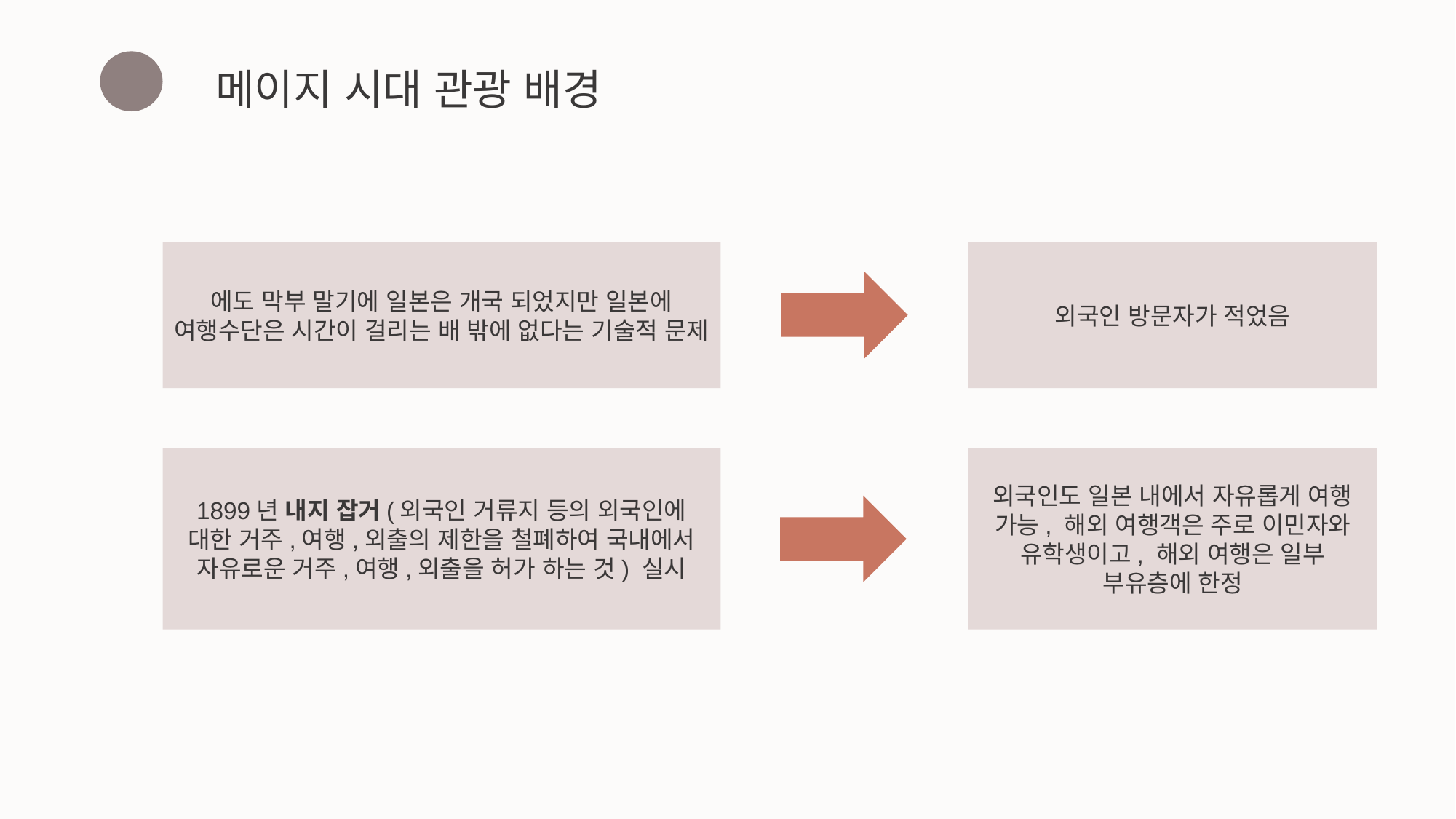

메이지 시대 관광 배경
외국인 방문자가 적었음
에도 막부 말기에 일본은 개국 되었지만 일본에 여행수단은 시간이 걸리는 배 밖에 없다는 기술적 문제

1899년 내지 잡거(외국인 거류지 등의 외국인에 대한 거주,여행,외출의 제한을 철폐하여 국내에서 자유로운 거주,여행,외출을 허가 하는 것) 실시
외국인도 일본 내에서 자유롭게 여행 가능, 해외 여행객은 주로 이민자와 유학생이고, 해외 여행은 일부 부유층에 한정